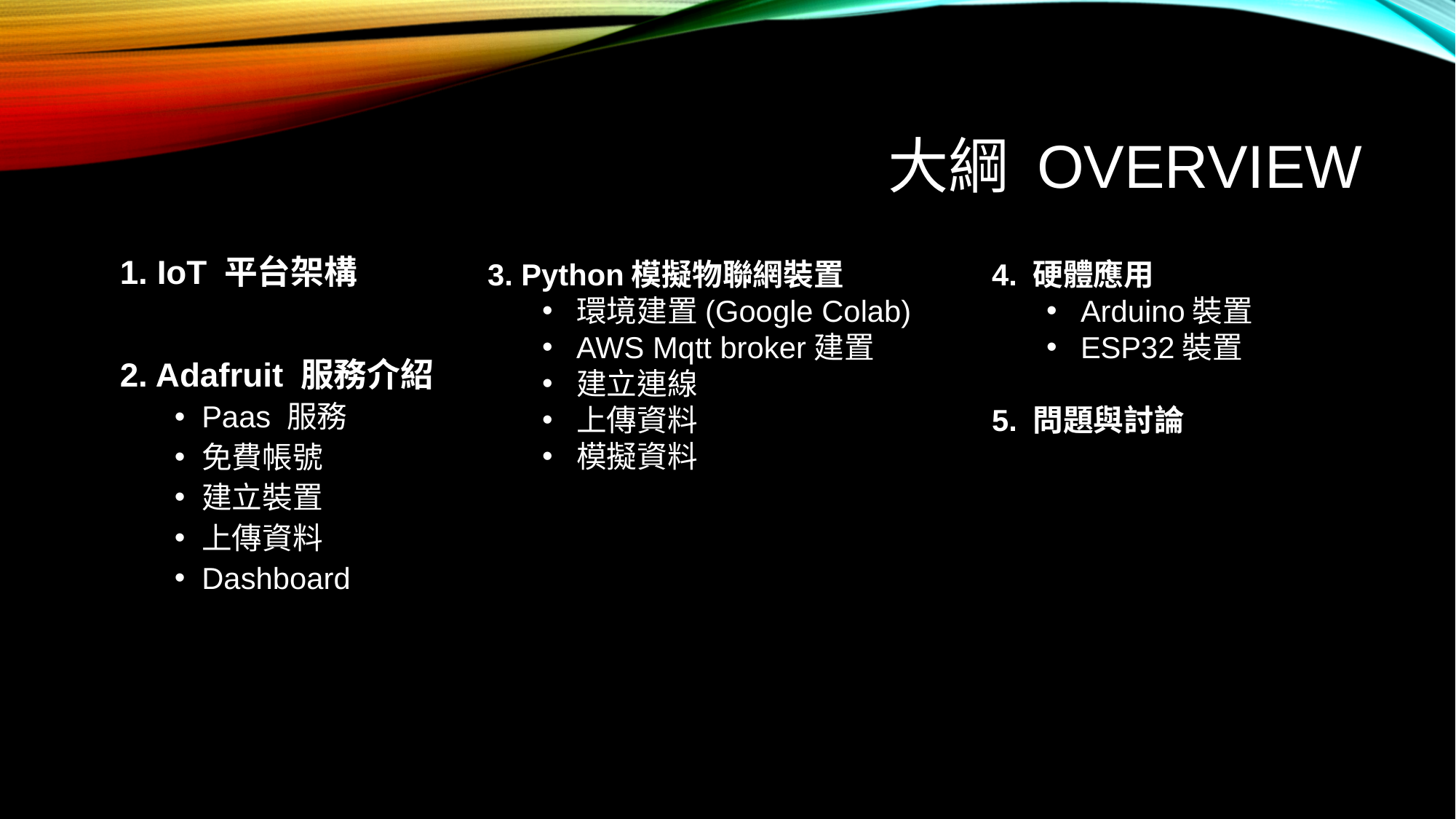

# 大綱 Overview
1. IoT 平台架構

2. Adafruit 服務介紹
Paas 服務
免費帳號
建立裝置
上傳資料
Dashboard
3. Python模擬物聯網裝置
環境建置(Google Colab)
AWS Mqtt broker建置
建立連線
上傳資料
模擬資料
4. 硬體應用
Arduino裝置
ESP32裝置

5. 問題與討論